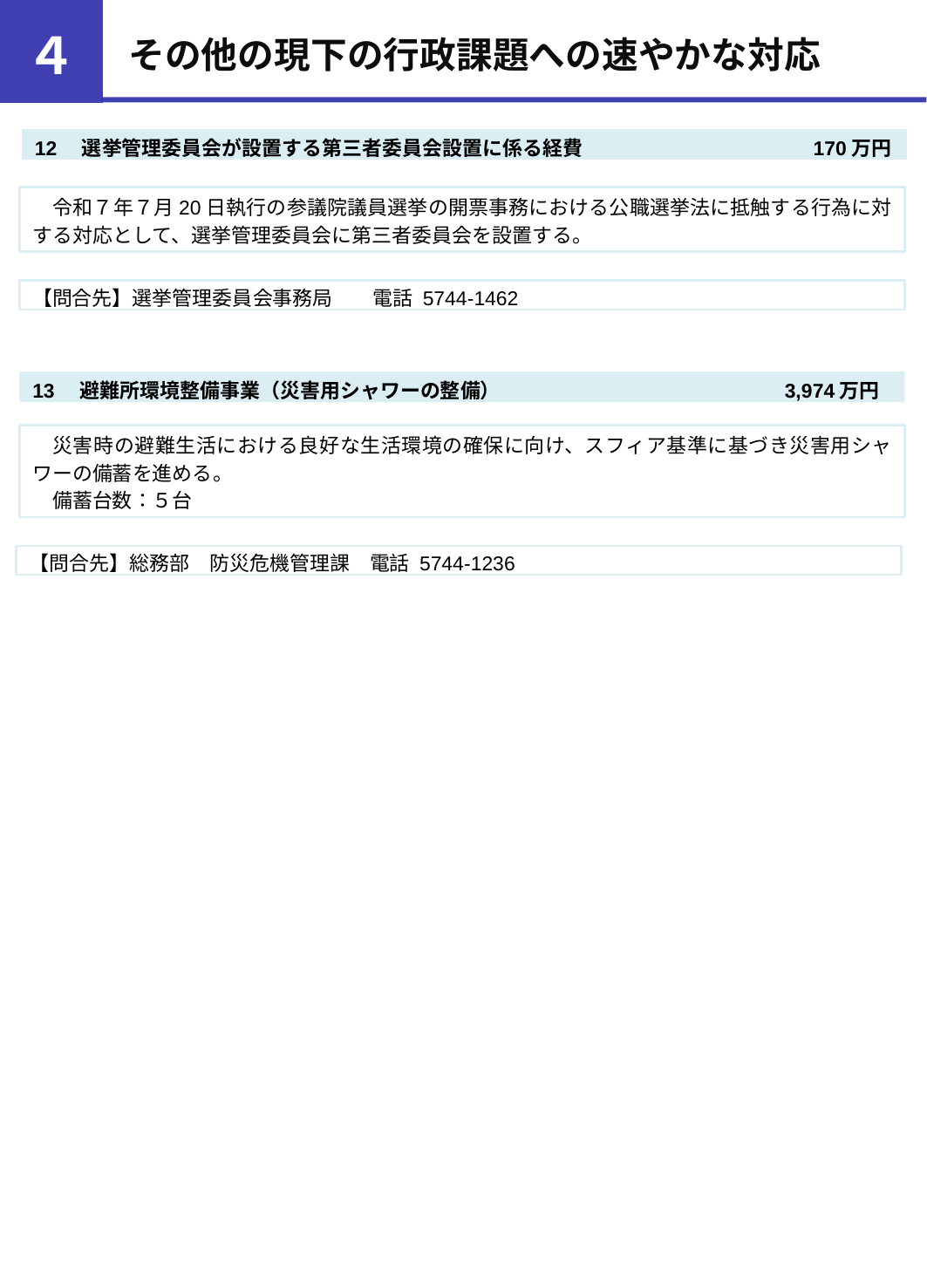

４
その他の現下の行政課題への速やかな対応

12　選挙管理委員会が設置する第三者委員会設置に係る経費　　　　　　　　　　　 170万円
　令和７年７月20日執行の参議院議員選挙の開票事務における公職選挙法に抵触する行為に対する対応として、選挙管理委員会に第三者委員会を設置する。
【問合先】選挙管理委員会事務局　　電話 5744-1462
13　避難所環境整備事業（災害用シャワーの整備） 　　　 　　　　　　　　 　　 3,974万円
　災害時の避難生活における良好な生活環境の確保に向け、スフィア基準に基づき災害用シャワーの備蓄を進める。
　備蓄台数：５台
【問合先】総務部　防災危機管理課　電話 5744-1236